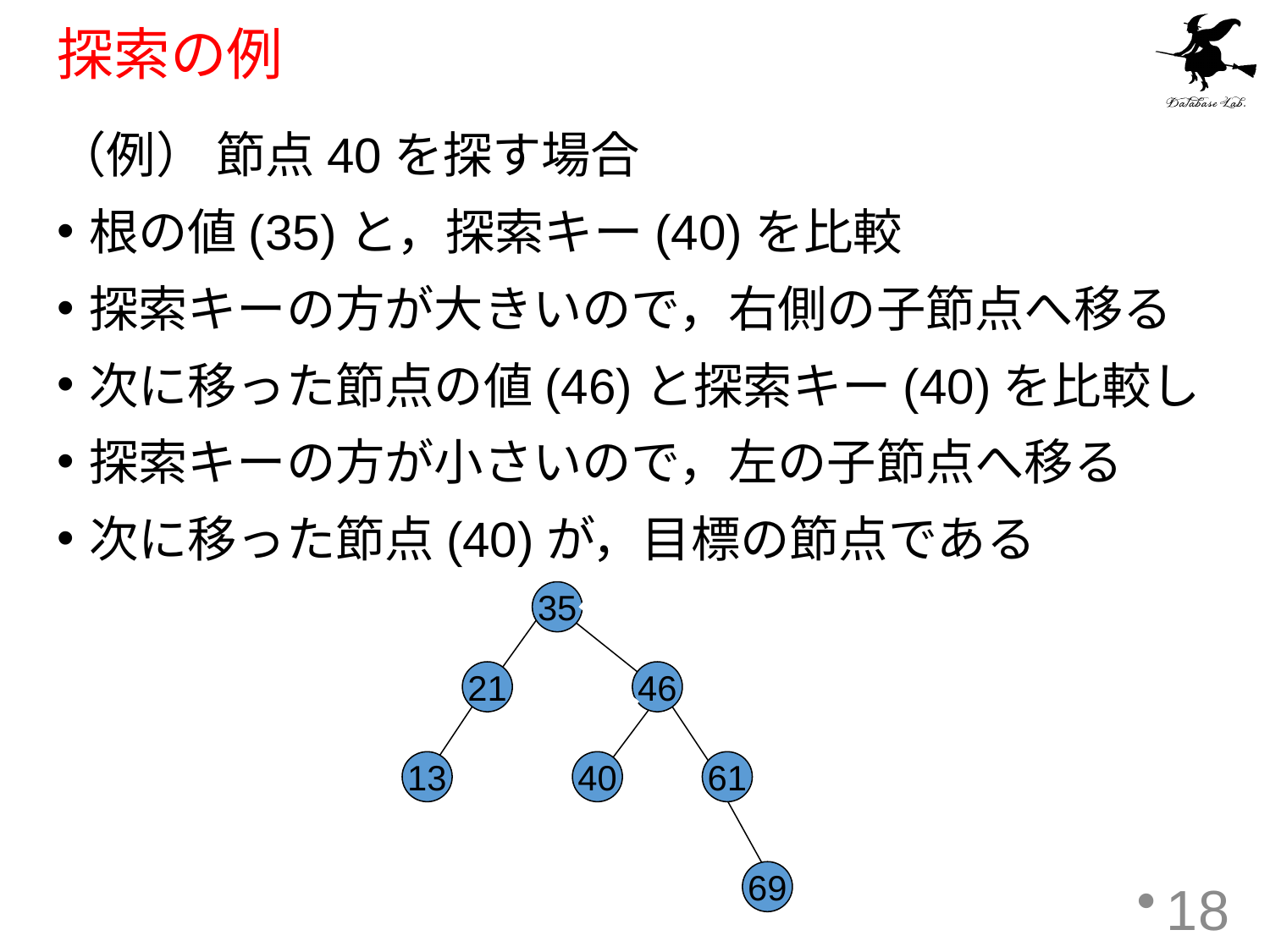

# 探索の例
（例） 節点40を探す場合
根の値(35)と，探索キー(40)を比較
探索キーの方が大きいので，右側の子節点へ移る
次に移った節点の値(46)と探索キー(40)を比較し
探索キーの方が小さいので，左の子節点へ移る
次に移った節点(40)が，目標の節点である
35

21
46

13
40
61

69

18